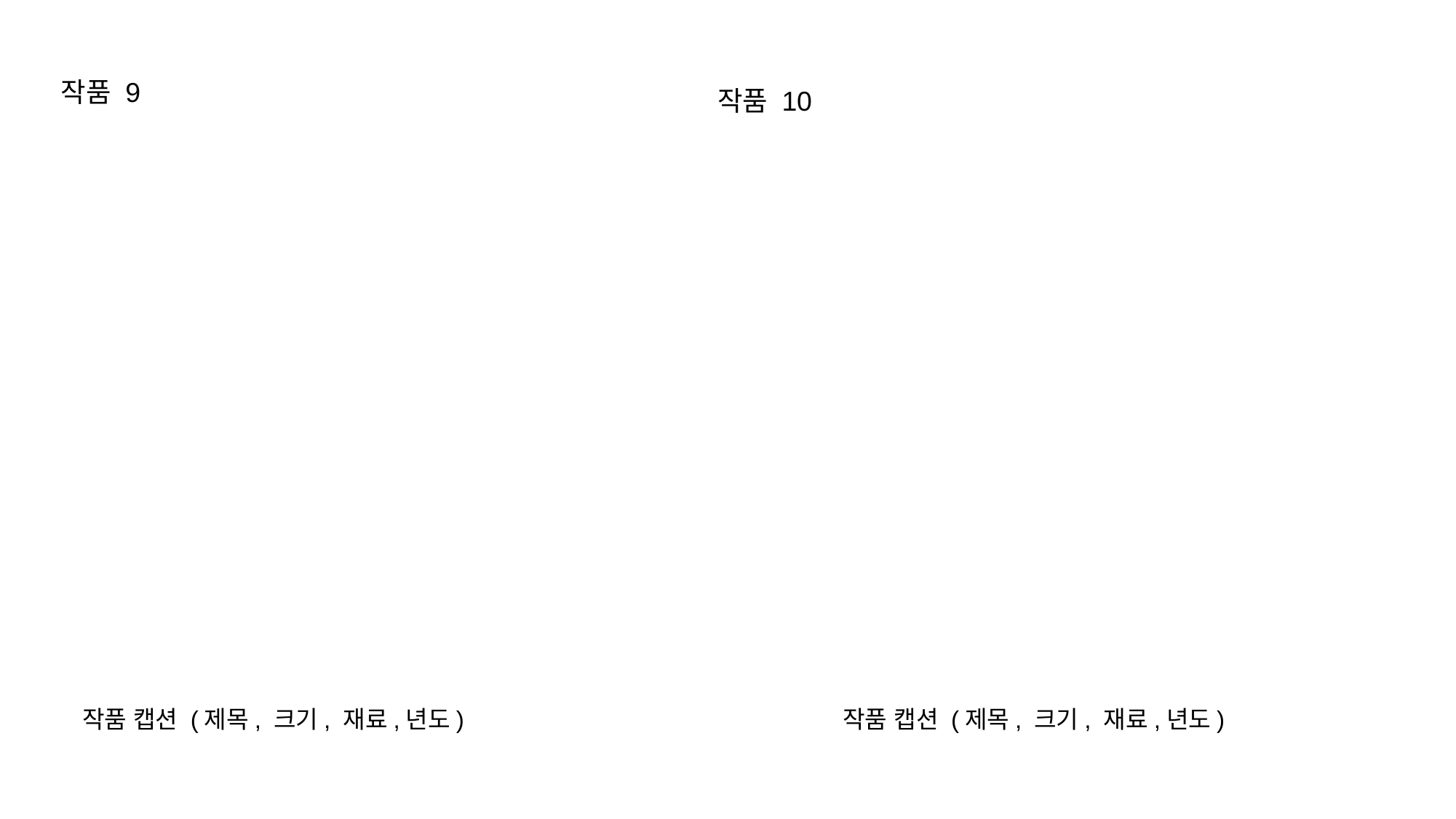

작품 9
작품 10
작품 캡션 (제목, 크기, 재료,년도)
작품 캡션 (제목, 크기, 재료,년도)